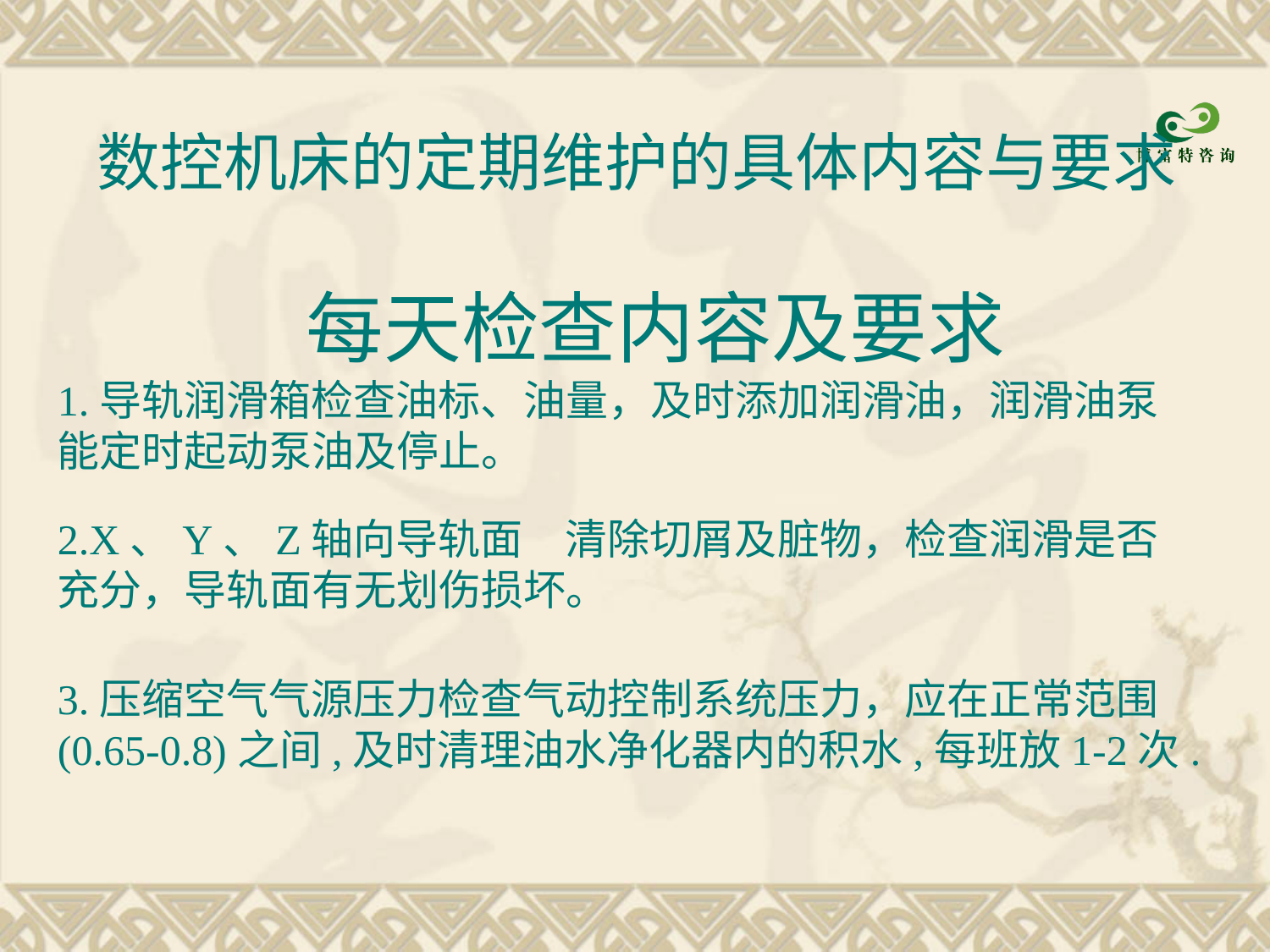

数控机床的定期维护的具体内容与要求
            每天检查内容及要求
1.导轨润滑箱	检查油标、油量，及时添加润滑油，润滑油泵能定时起动泵油及停止。

2.X、Y、Z轴向导轨面	清除切屑及脏物，检查润滑是否充分，导轨面有无划伤损坏。
3.压缩空气气源压力	检查气动控制系统压力，应在正常范围(0.65-0.8)之间,及时清理油水净化器内的积水,每班放1-2次.